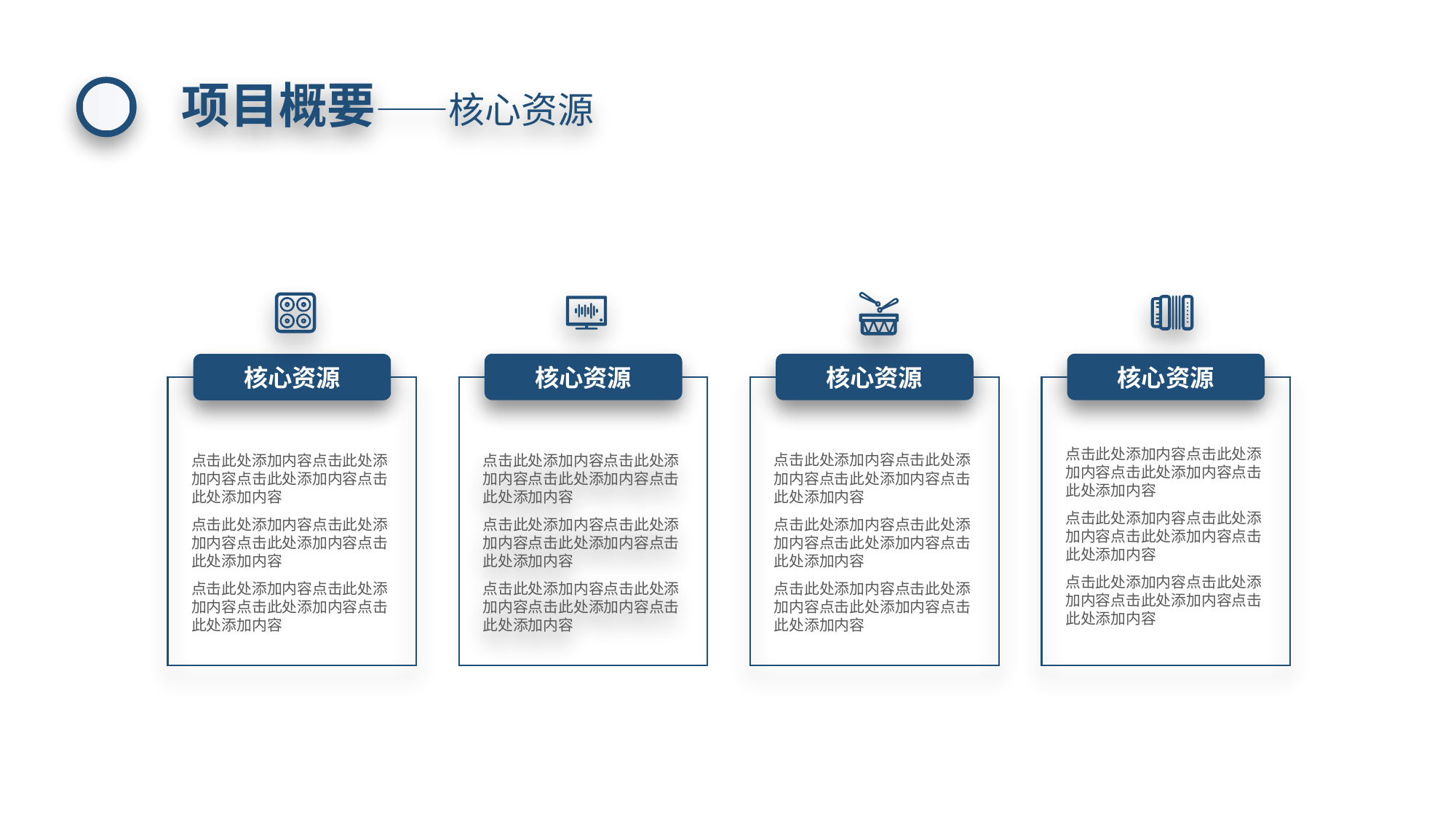

项目概要——核心资源

核心资源
核心资源
核心资源
核心资源

点击此处添加内容点击此处添加内容点击此处添加内容点击此处添加内容
点击此处添加内容点击此处添加内容点击此处添加内容点击此处添加内容
点击此处添加内容点击此处添加内容点击此处添加内容点击此处添加内容
点击此处添加内容点击此处添加内容点击此处添加内容点击此处添加内容
点击此处添加内容点击此处添加内容点击此处添加内容点击此处添加内容
点击此处添加内容点击此处添加内容点击此处添加内容点击此处添加内容
点击此处添加内容点击此处添加内容点击此处添加内容点击此处添加内容
点击此处添加内容点击此处添加内容点击此处添加内容点击此处添加内容
点击此处添加内容点击此处添加内容点击此处添加内容点击此处添加内容
点击此处添加内容点击此处添加内容点击此处添加内容点击此处添加内容
点击此处添加内容点击此处添加内容点击此处添加内容点击此处添加内容
点击此处添加内容点击此处添加内容点击此处添加内容点击此处添加内容